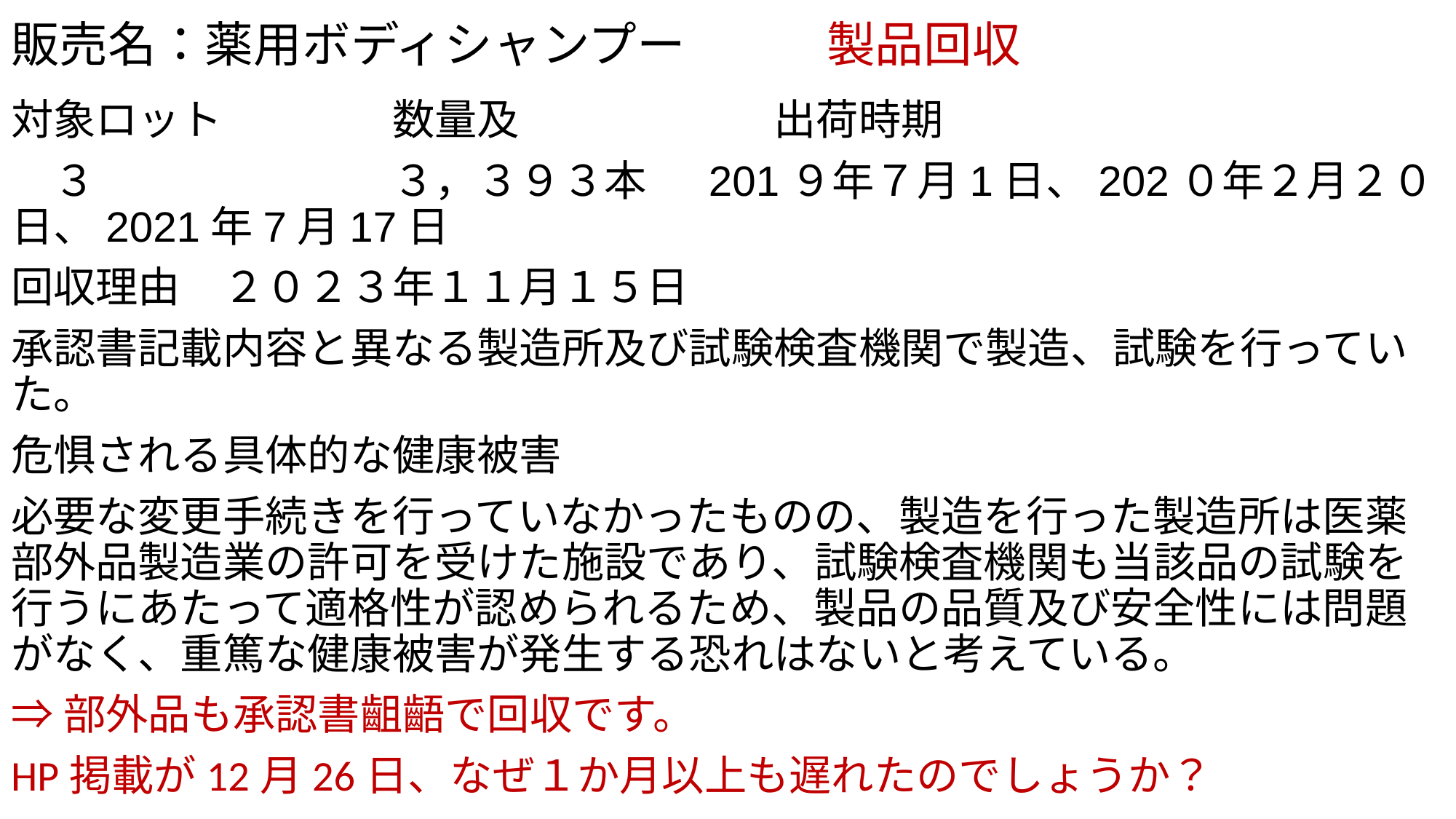

# 販売名：薬用ボディシャンプー   　　 製品回収
対象ロット　　　　数量及　　　　　　出荷時期
　３　　　　　　　３，３９３本　 201９年７月1日、202０年２月２０日、2021年7月17日
回収理由　２０２３年１１月１５日
承認書記載内容と異なる製造所及び試験検査機関で製造、試験を行っていた。
危惧される具体的な健康被害
必要な変更手続きを行っていなかったものの、製造を行った製造所は医薬部外品製造業の許可を受けた施設であり、試験検査機関も当該品の試験を行うにあたって適格性が認められるため、製品の品質及び安全性には問題がなく、重篤な健康被害が発生する恐れはないと考えている。
⇒部外品も承認書齟齬で回収です。
HP掲載が12月26日、なぜ１か月以上も遅れたのでしょうか？